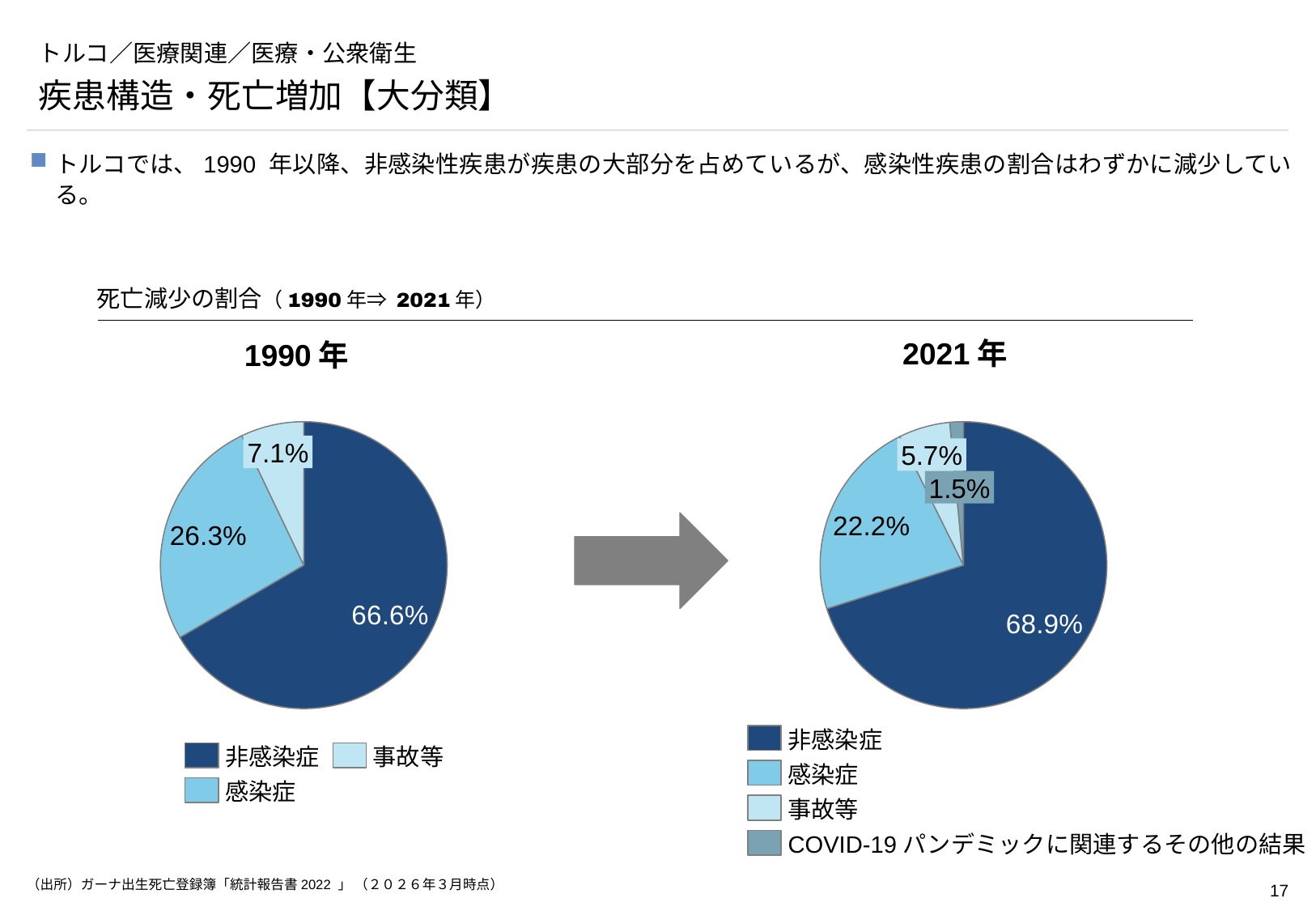

# トルコ／医療関連／医療・公衆衛生
疾患構造・死亡増加【大分類】
トルコでは、1990 年以降、非感染性疾患が疾患の大部分を占めているが、感染性疾患の割合はわずかに減少している。
死亡減少の割合（1990年⇒ 2021年）
2021年
1990年

### Chart

| Category |  |
|---|---|

### Chart

| Category |  |
|---|---|
7.1%
5.7%
1.5%
26.3%

非感染症

非感染症
事故等

感染症

感染症

事故等

COVID-19パンデミックに関連するその他の結果

（出所）ガーナ出生死亡登録簿「統計報告書2022 」 （２０２６年３月時点）